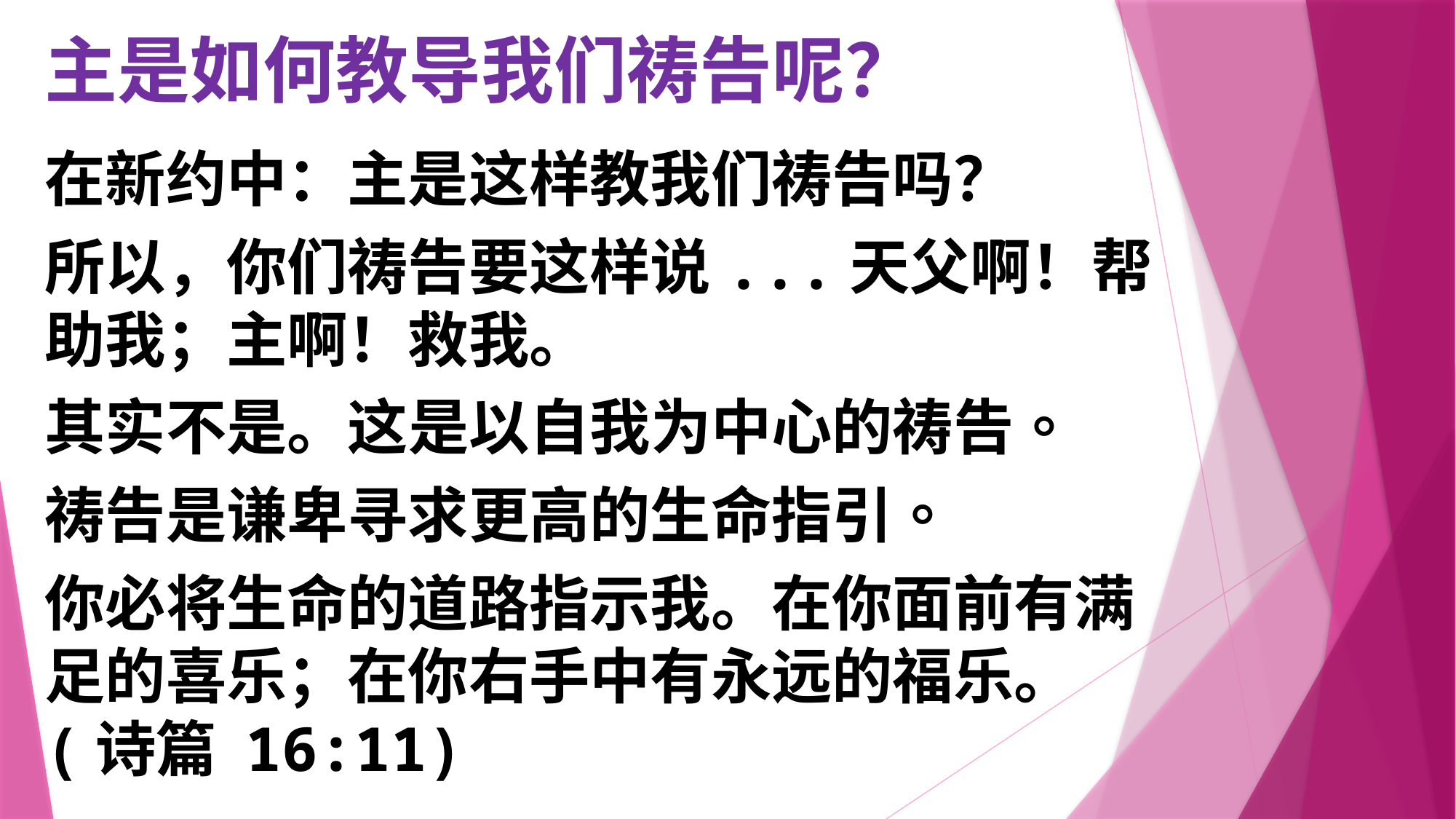

# 主是如何教导我们祷告呢？
在新约中：主是这样教我们祷告吗？
所以，你们祷告要这样说...天父啊！帮助我；主啊！救我。
其实不是。这是以自我为中心的祷告。
祷告是谦卑寻求更高的生命指引。
你必将生命的道路指示我。在你面前有满足的喜乐；在你右手中有永远的福乐。 (诗篇 16:11)